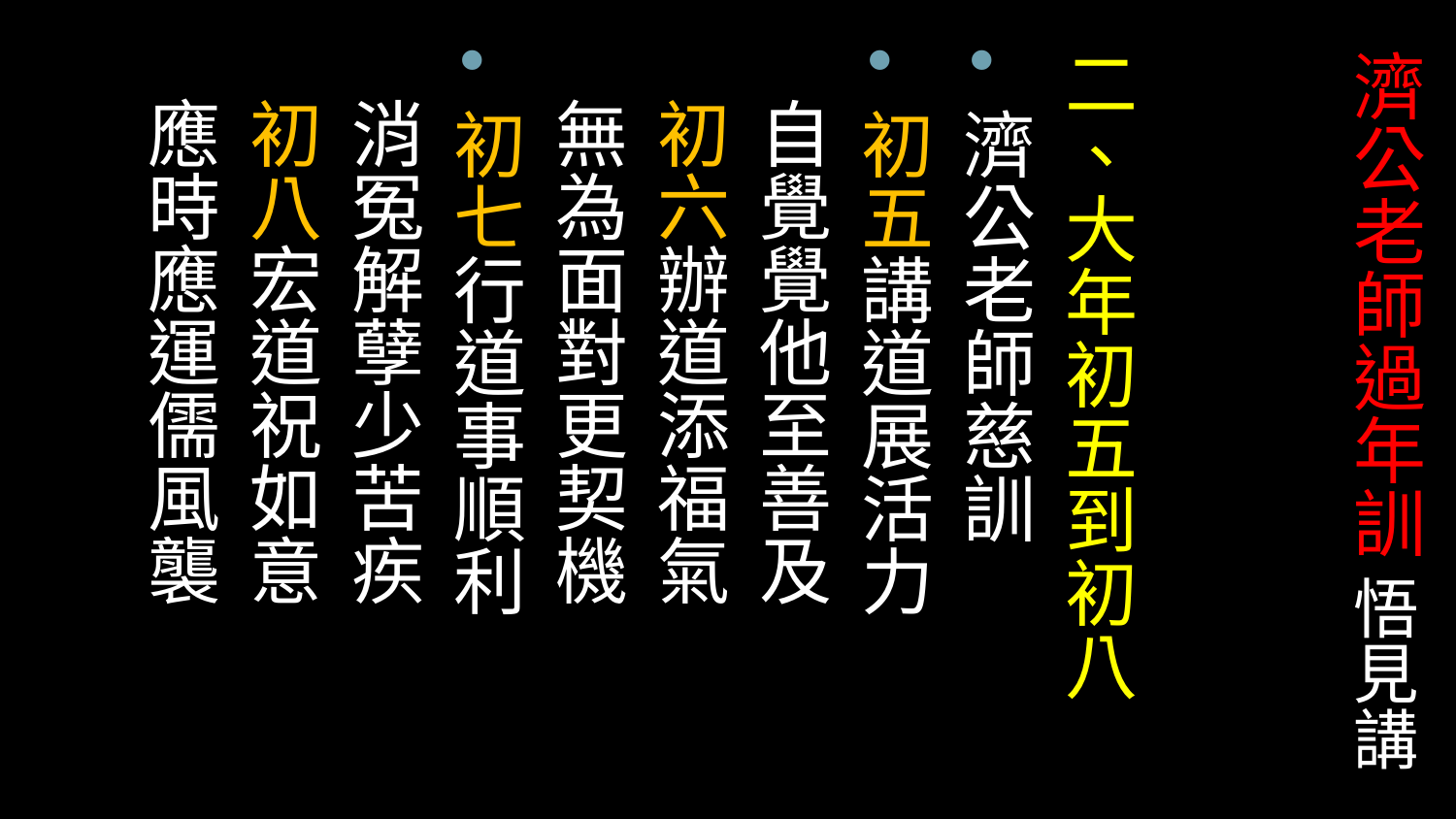

二、大年初五到初八
濟公老師慈訓
初五講道展活力
  自覺覺他至善及
  初六辦道添福氣
  無為面對更契機
初七行道事順利
  消冤解孽少苦疾
  初八宏道祝如意
  應時應運儒風襲

# 濟公老師過年訓 悟見講